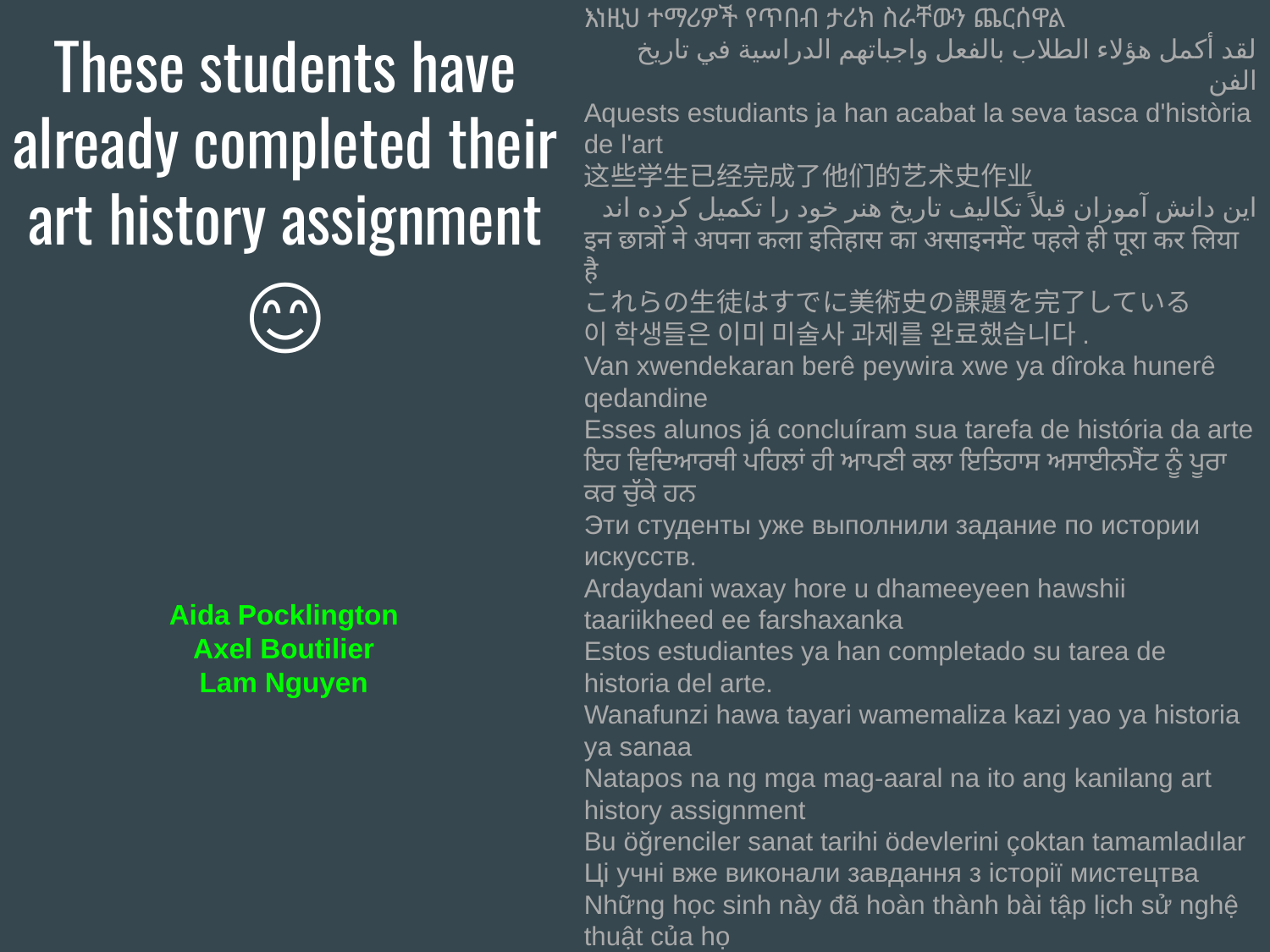

These students have already completed their art history assignment
😊
እነዚህ ተማሪዎች የጥበብ ታሪክ ስራቸውን ጨርሰዋል
لقد أكمل هؤلاء الطلاب بالفعل واجباتهم الدراسية في تاريخ الفن
Aquests estudiants ja han acabat la seva tasca d'història de l'art
这些学生已经完成了他们的艺术史作业
این دانش آموزان قبلاً تکالیف تاریخ هنر خود را تکمیل کرده اند
इन छात्रों ने अपना कला इतिहास का असाइनमेंट पहले ही पूरा कर लिया है
これらの生徒はすでに美術史の課題を完了している
이 학생들은 이미 미술사 과제를 완료했습니다.
Van xwendekaran berê peywira xwe ya dîroka hunerê qedandine
Esses alunos já concluíram sua tarefa de história da arte
ਇਹ ਵਿਦਿਆਰਥੀ ਪਹਿਲਾਂ ਹੀ ਆਪਣੀ ਕਲਾ ਇਤਿਹਾਸ ਅਸਾਈਨਮੈਂਟ ਨੂੰ ਪੂਰਾ ਕਰ ਚੁੱਕੇ ਹਨ
Эти студенты уже выполнили задание по истории искусств.
Ardaydani waxay hore u dhameeyeen hawshii taariikheed ee farshaxanka
Estos estudiantes ya han completado su tarea de historia del arte.
Wanafunzi hawa tayari wamemaliza kazi yao ya historia ya sanaa
Natapos na ng mga mag-aaral na ito ang kanilang art history assignment
Bu öğrenciler sanat tarihi ödevlerini çoktan tamamladılar
Ці учні вже виконали завдання з історії мистецтва
Những học sinh này đã hoàn thành bài tập lịch sử nghệ thuật của họ
Aida Pocklington
Axel Boutilier
Lam Nguyen